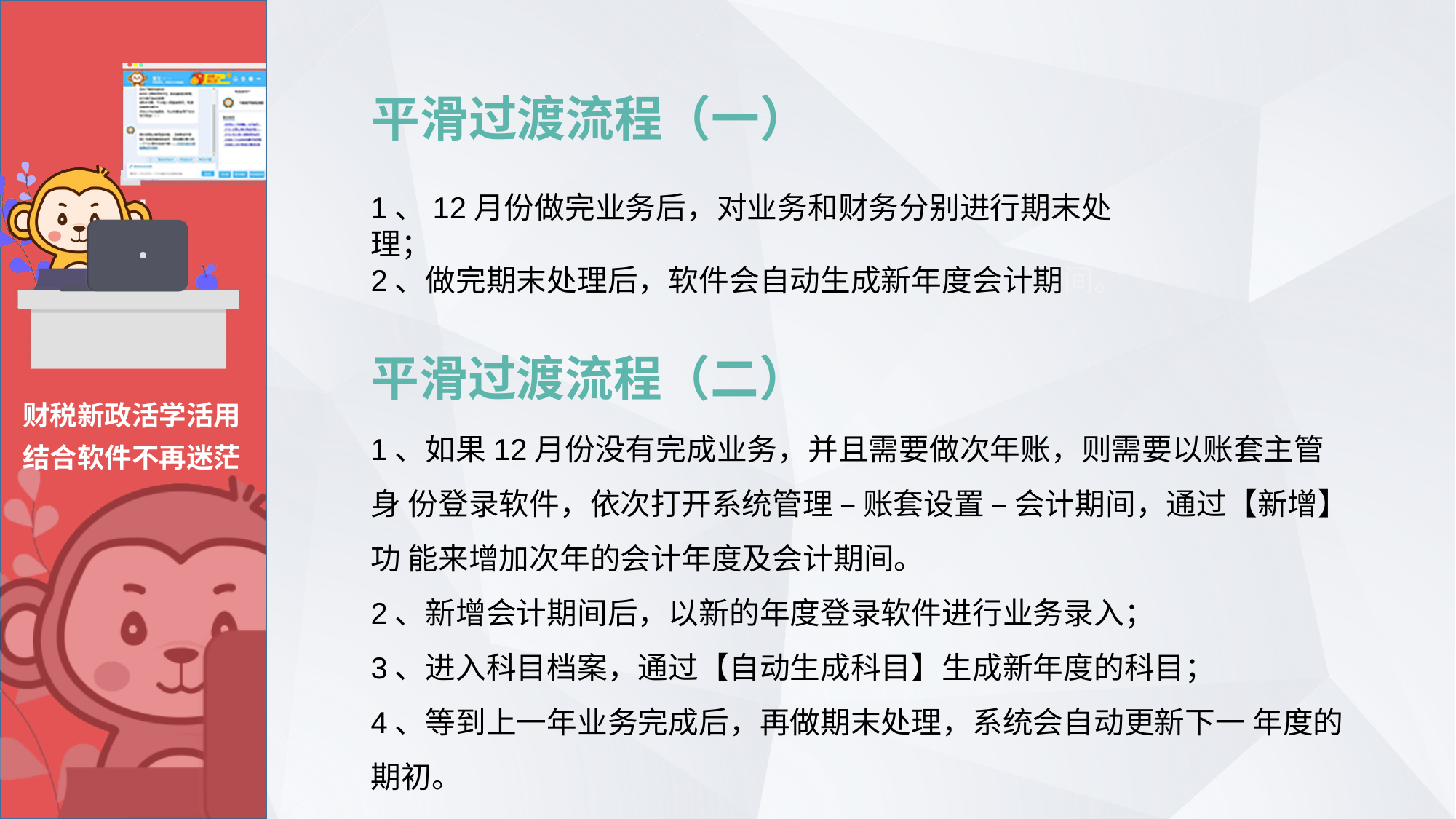

# 平滑过渡流程（一）
1、12月份做完业务后，对业务和财务分别进行期末处理；
2、做完期末处理后，软件会自动生成新年度会计期间。

平滑过渡流程（二）
1、如果12月份没有完成业务，并且需要做次年账，则需要以账套主管身 份登录软件，依次打开系统管理 – 账套设置 – 会计期间，通过【新增】功 能来增加次年的会计年度及会计期间。
2、新增会计期间后，以新的年度登录软件进行业务录入；
3、进入科目档案，通过【自动生成科目】生成新年度的科目；
4、等到上一年业务完成后，再做期末处理，系统会自动更新下一 年度的
期初。
财税新政活学活用 结合软件不再迷茫